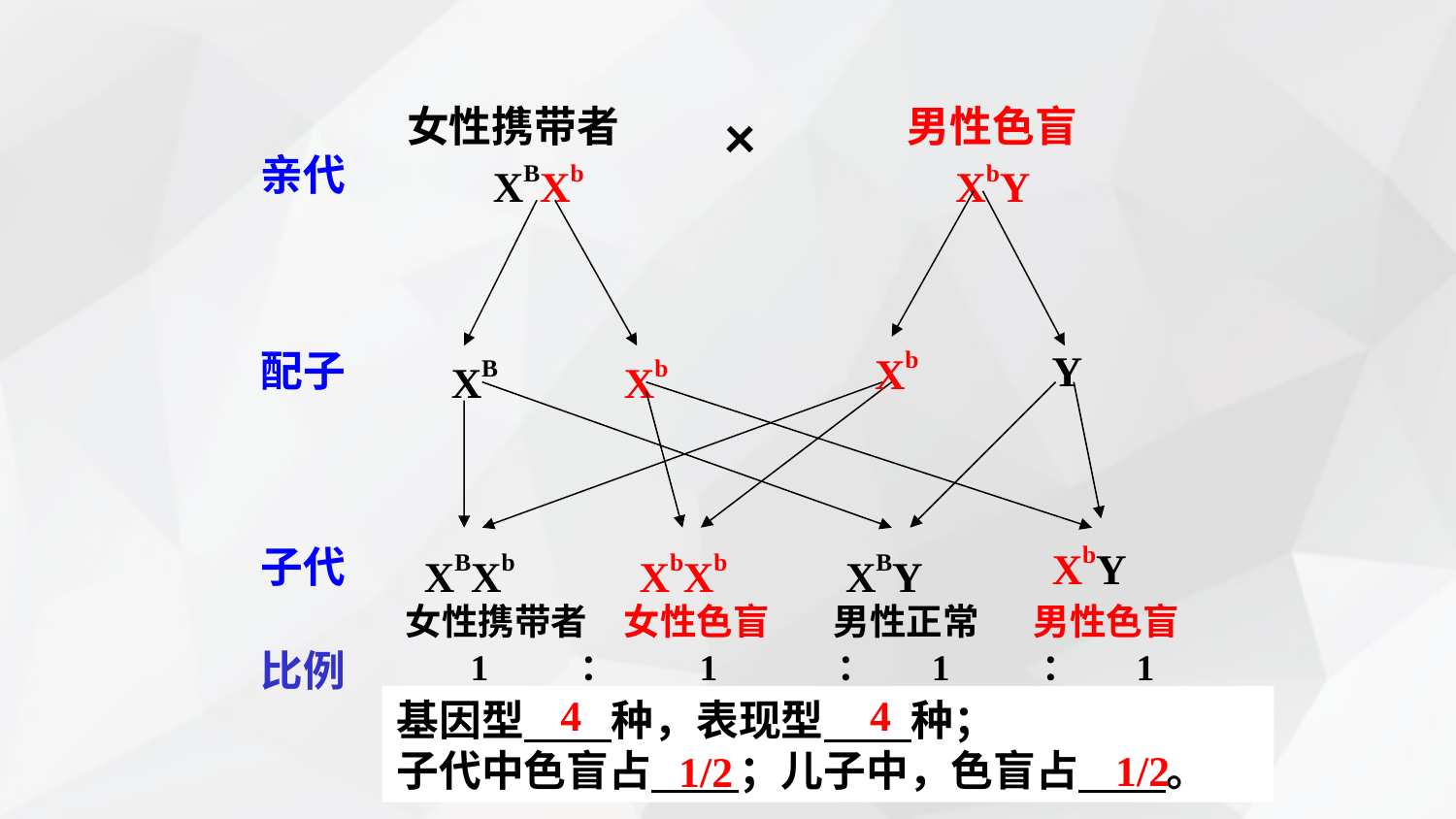

×
女性携带者
男性色盲
亲代

配子

子代
XBXb                  　            XbY

Xb
Y
XB
Xb

XbY
XBXb
XbXb
XBY
女性携带者
女性色盲
男性正常
男性色盲
比例
        1         ：         1            ：      1         ：      1
4
4
基因型         种，表现型         种；
子代中色盲占         ；儿子中，色盲占         。
1/2
1/2